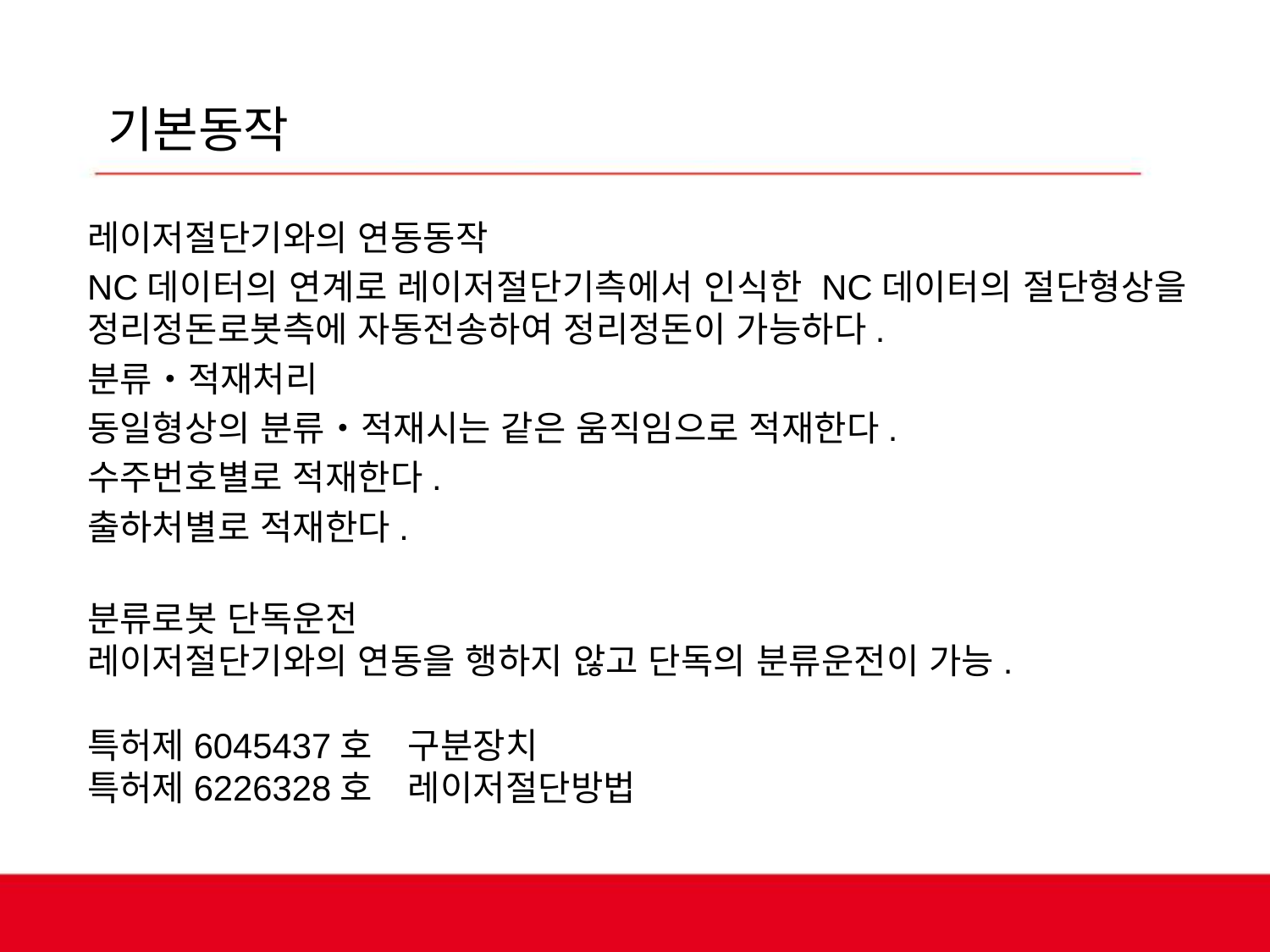

# 기본동작
레이저절단기와의 연동동작
NC데이터의 연계로 레이저절단기측에서 인식한 NC데이터의 절단형상을 정리정돈로봇측에 자동전송하여 정리정돈이 가능하다.
분류・적재처리
동일형상의 분류・적재시는 같은 움직임으로 적재한다.
수주번호별로 적재한다.
출하처별로 적재한다.

분류로봇 단독운전
레이저절단기와의 연동을 행하지 않고 단독의 분류운전이 가능.

특허제6045437호　구분장치
특허제6226328호　레이저절단방법